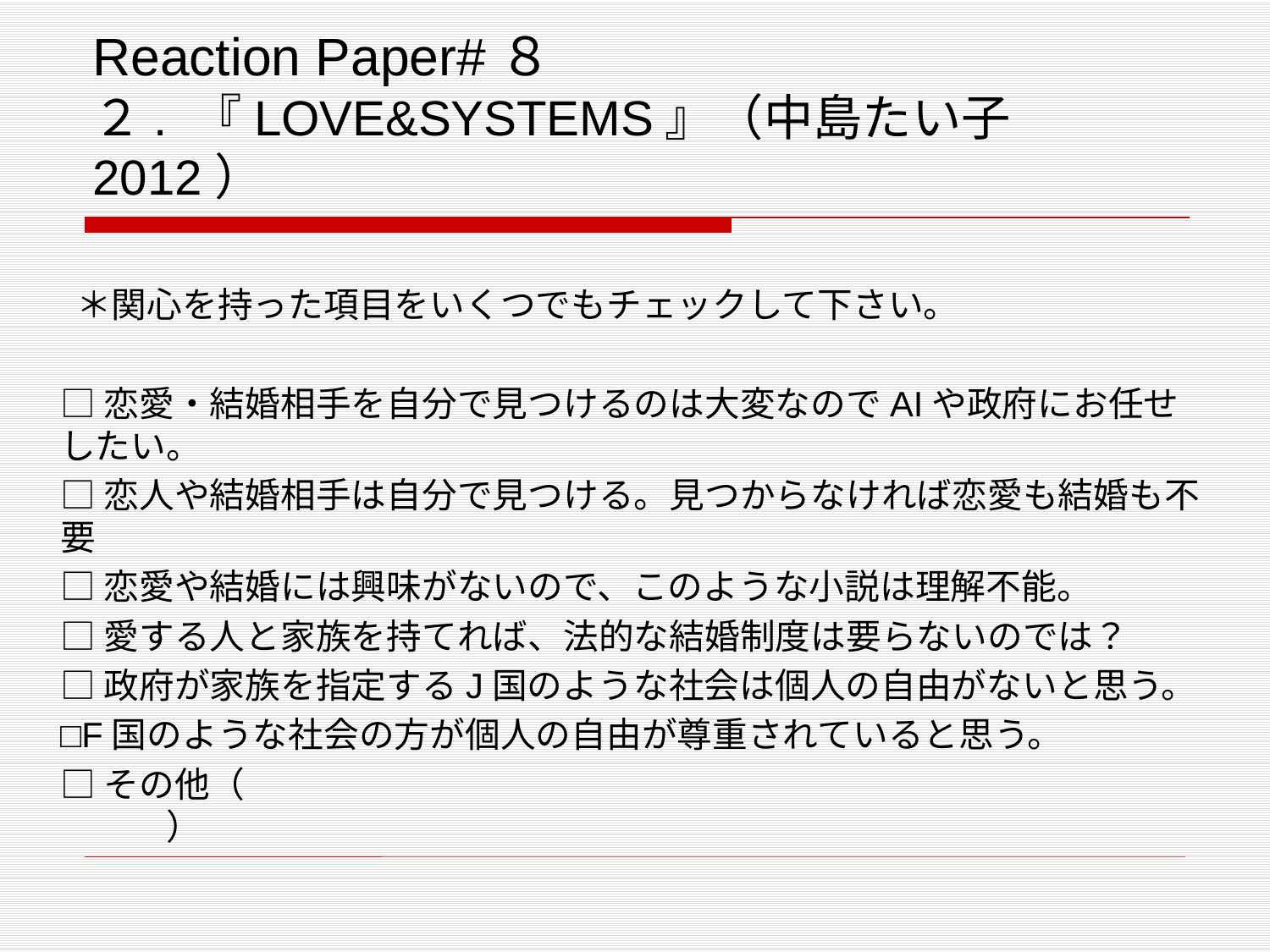

# Reaction Paper#８ ２. 『LOVE&SYSTEMS』（中島たい子2012）
 ＊関心を持った項目をいくつでもチェックして下さい。

□恋愛・結婚相手を自分で見つけるのは大変なのでAIや政府にお任せしたい。
□恋人や結婚相手は自分で見つける。見つからなければ恋愛も結婚も不要
□恋愛や結婚には興味がないので、このような小説は理解不能。
□愛する人と家族を持てれば、法的な結婚制度は要らないのでは？
□政府が家族を指定するJ国のような社会は個人の自由がないと思う。
□F国のような社会の方が個人の自由が尊重されていると思う。
□その他（　　　　　　　　　　　　　　　　　　　　　　　　　　　　　　）